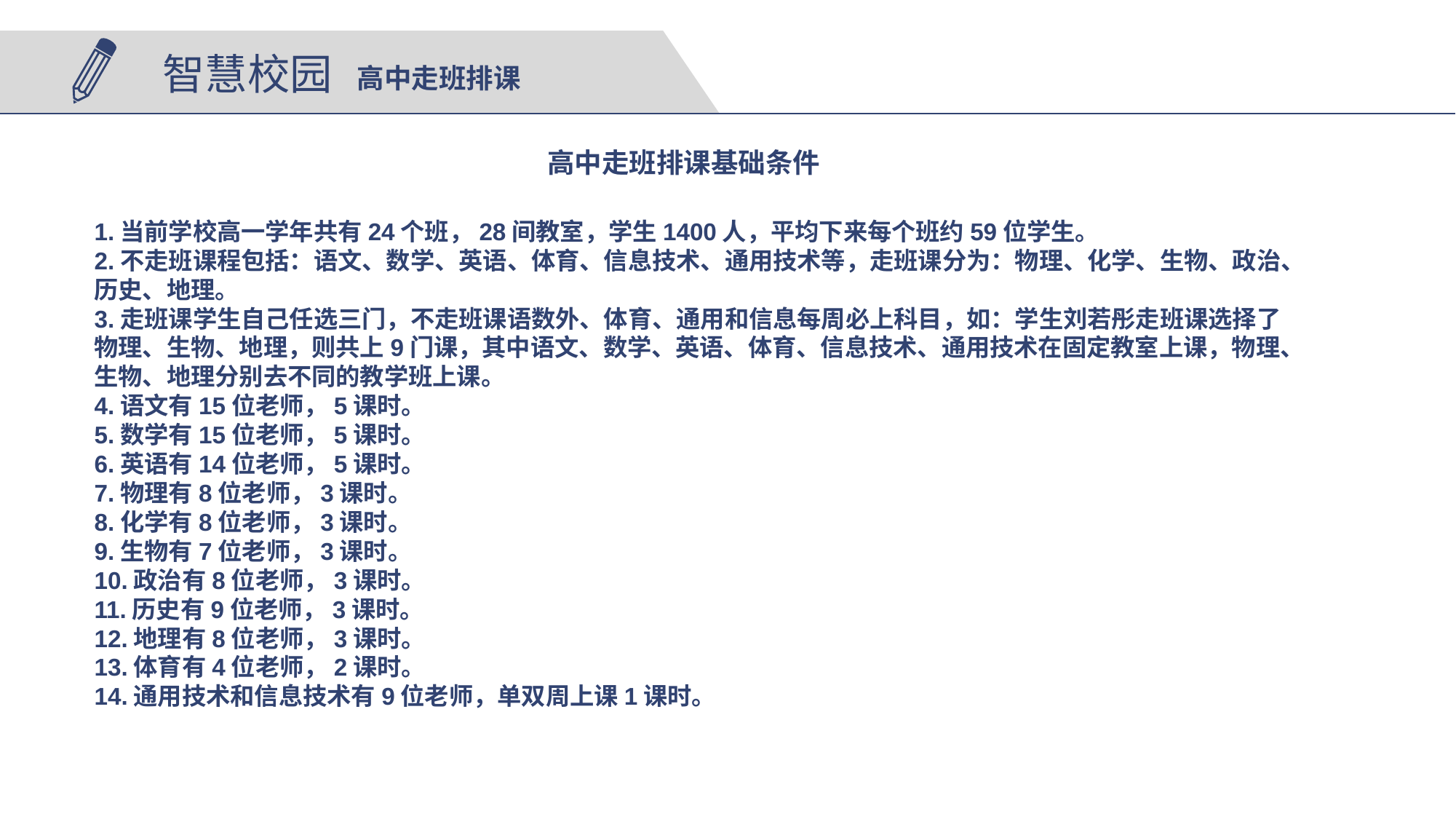

高中走班排课
高中走班排课基础条件
1.当前学校高一学年共有24个班，28间教室，学生1400人，平均下来每个班约59位学生。
2.不走班课程包括：语文、数学、英语、体育、信息技术、通用技术等，走班课分为：物理、化学、生物、政治、历史、地理。
3.走班课学生自己任选三门，不走班课语数外、体育、通用和信息每周必上科目，如：学生刘若彤走班课选择了物理、生物、地理，则共上9门课，其中语文、数学、英语、体育、信息技术、通用技术在固定教室上课，物理、生物、地理分别去不同的教学班上课。
4.语文有15位老师，5课时。
5.数学有15位老师，5课时。
6.英语有14位老师，5课时。
7.物理有8位老师，3课时。
8.化学有8位老师，3课时。
9.生物有7位老师，3课时。
10.政治有8位老师，3课时。
11.历史有9位老师，3课时。
12.地理有8位老师，3课时。
13.体育有4位老师，2课时。
14.通用技术和信息技术有9位老师，单双周上课1课时。